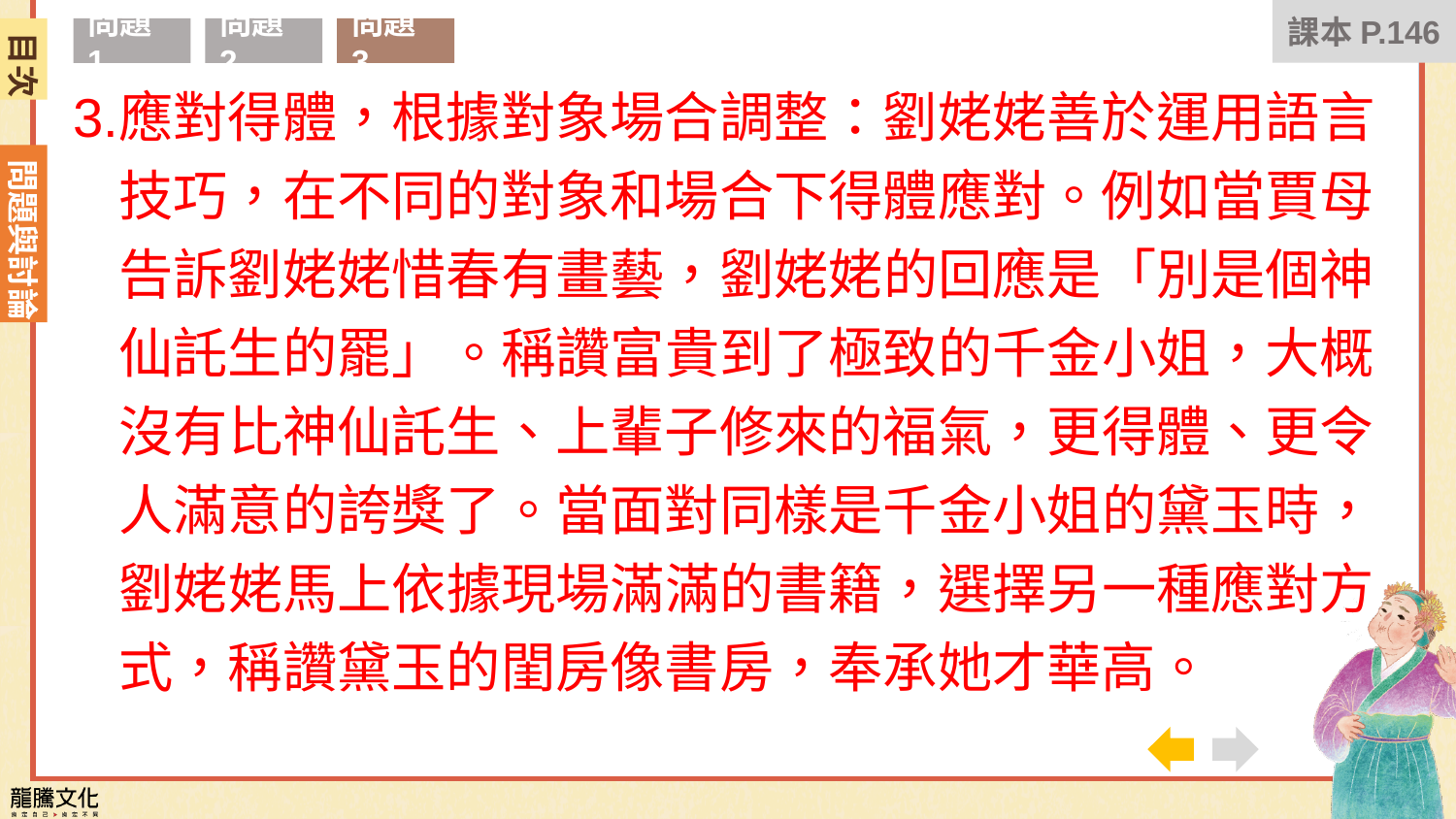

課本P.146
目次
問題1
問題2
問題3
應對得體，根據對象場合調整：劉姥姥善於運用語言技巧，在不同的對象和場合下得體應對。例如當賈母告訴劉姥姥惜春有畫藝，劉姥姥的回應是「別是個神仙託生的罷」。稱讚富貴到了極致的千金小姐，大概沒有比神仙託生、上輩子修來的福氣，更得體、更令人滿意的誇獎了。當面對同樣是千金小姐的黛玉時，劉姥姥馬上依據現場滿滿的書籍，選擇另一種應對方式，稱讚黛玉的閨房像書房，奉承她才華高。